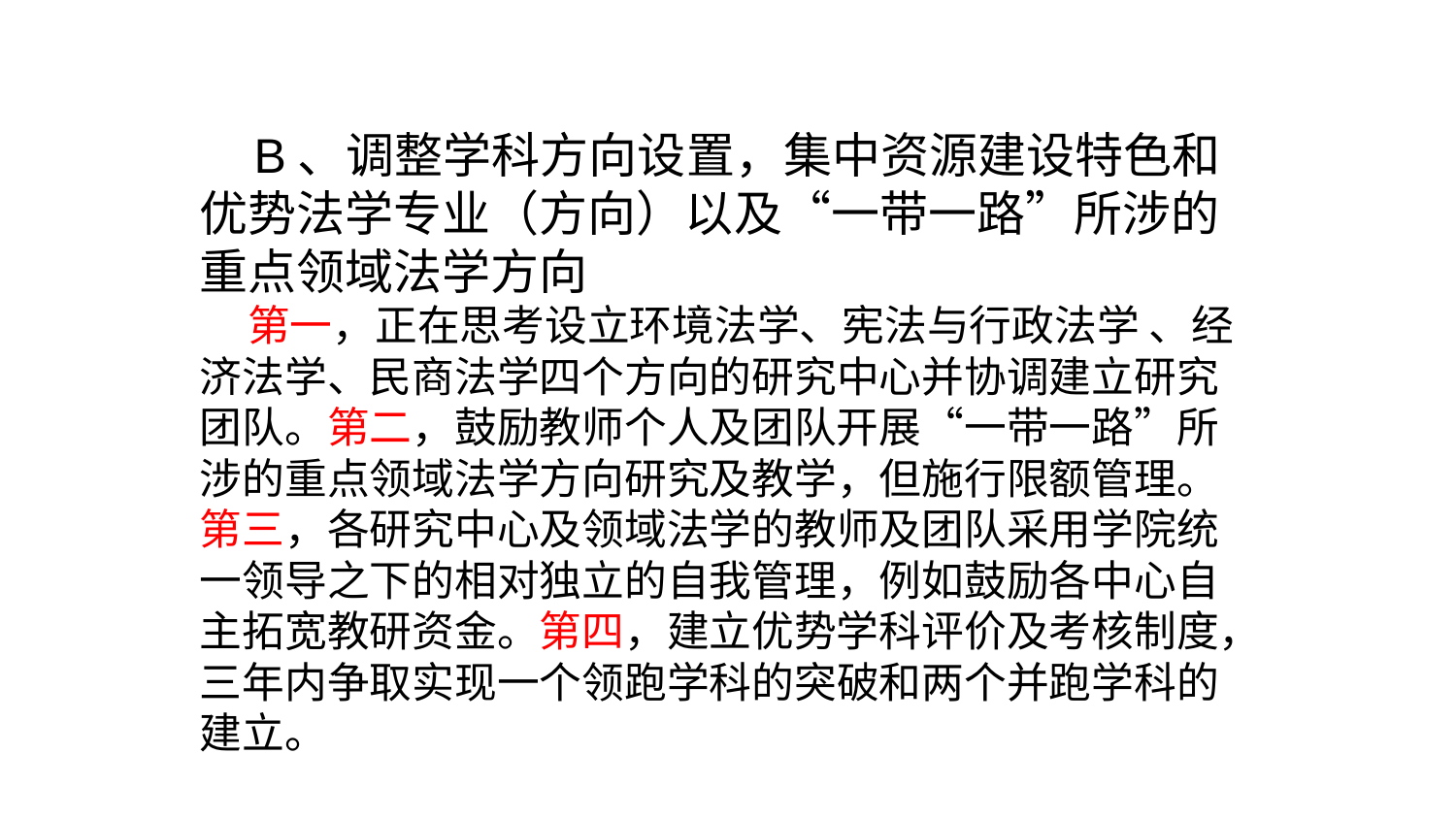

B、调整学科方向设置，集中资源建设特色和优势法学专业（方向）以及“一带一路”所涉的重点领域法学方向
    第一，正在思考设立环境法学、宪法与行政法学 、经济法学、民商法学四个方向的研究中心并协调建立研究团队。第二，鼓励教师个人及团队开展“一带一路”所涉的重点领域法学方向研究及教学，但施行限额管理。第三，各研究中心及领域法学的教师及团队采用学院统一领导之下的相对独立的自我管理，例如鼓励各中心自主拓宽教研资金。第四，建立优势学科评价及考核制度，三年内争取实现一个领跑学科的突破和两个并跑学科的建立。